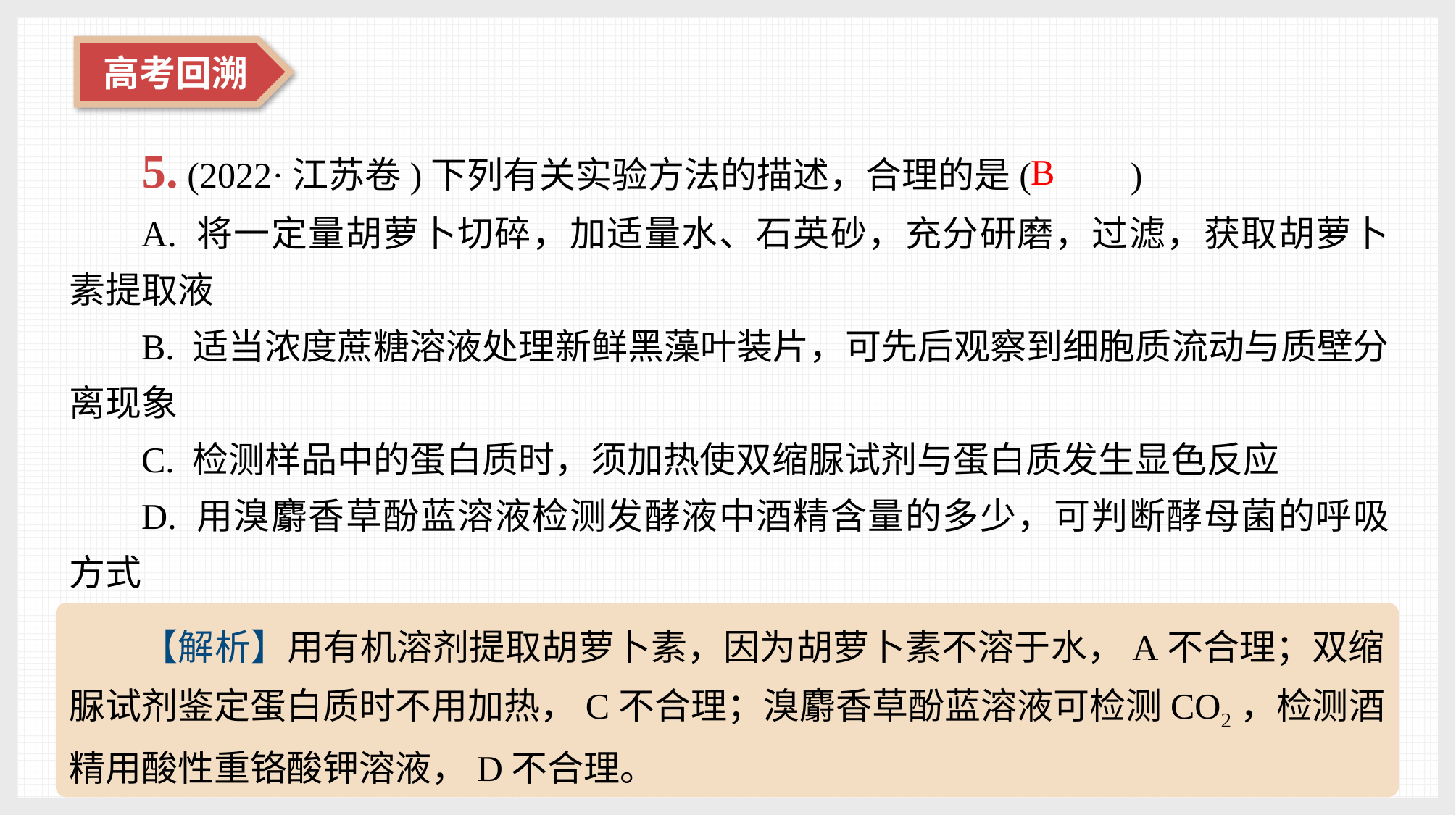

5. (2022·江苏卷)下列有关实验方法的描述，合理的是(　 　)
A. 将一定量胡萝卜切碎，加适量水、石英砂，充分研磨，过滤，获取胡萝卜素提取液
B. 适当浓度蔗糖溶液处理新鲜黑藻叶装片，可先后观察到细胞质流动与质壁分离现象
C. 检测样品中的蛋白质时，须加热使双缩脲试剂与蛋白质发生显色反应
D. 用溴麝香草酚蓝溶液检测发酵液中酒精含量的多少，可判断酵母菌的呼吸方式
B
【解析】用有机溶剂提取胡萝卜素，因为胡萝卜素不溶于水，A不合理；双缩脲试剂鉴定蛋白质时不用加热，C不合理；溴麝香草酚蓝溶液可检测CO2，检测酒精用酸性重铬酸钾溶液，D不合理。